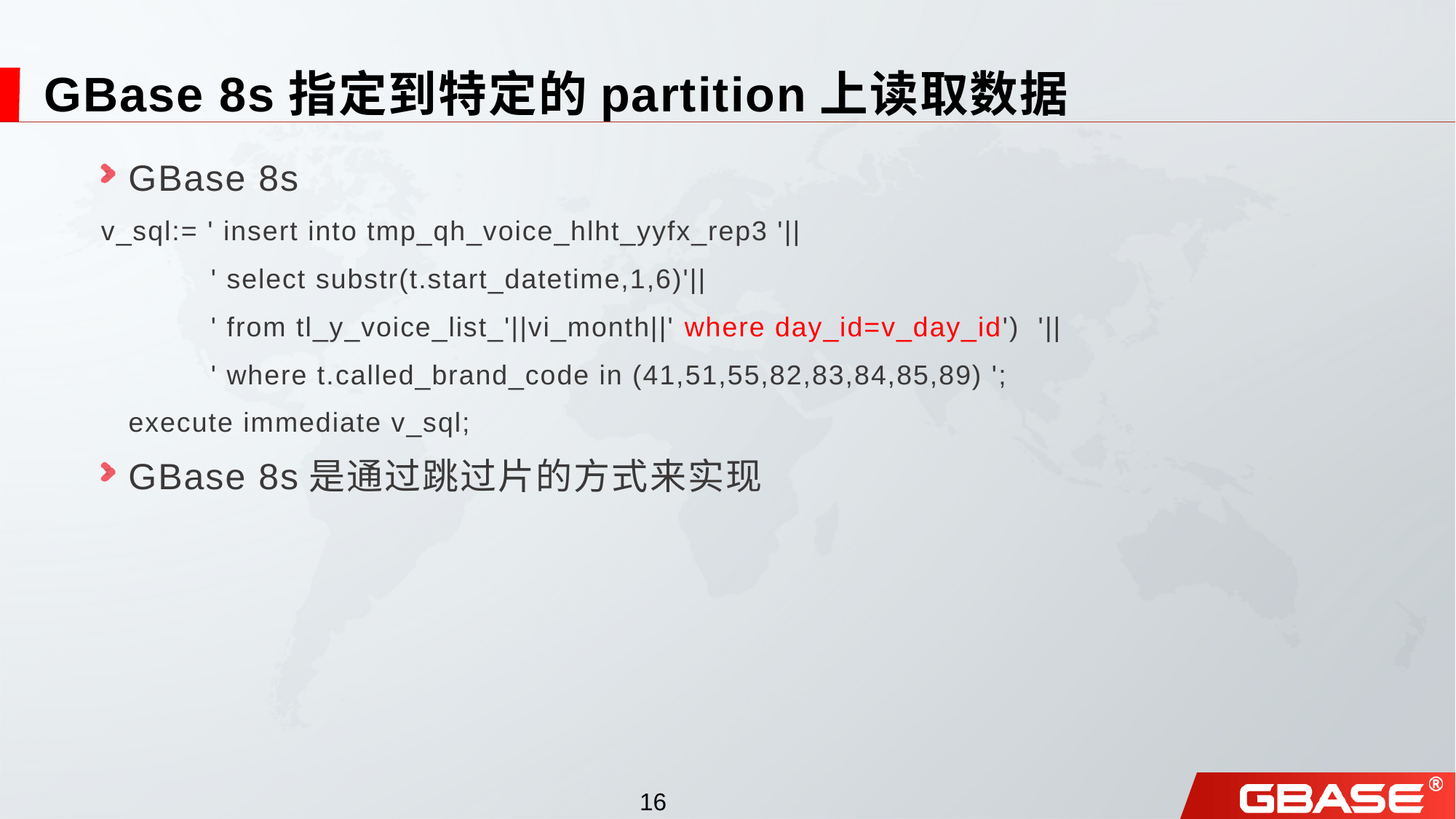

# GBase 8s指定到特定的partition上读取数据
GBase 8s
v_sql:= ' insert into tmp_qh_voice_hlht_yyfx_rep3 '||
            ' select substr(t.start_datetime,1,6)'||
            ' from tl_y_voice_list_'||vi_month||' where day_id=v_day_id')  '||
            ' where t.called_brand_code in (41,51,55,82,83,84,85,89) ';
   execute immediate v_sql;
GBase 8s是通过跳过片的方式来实现